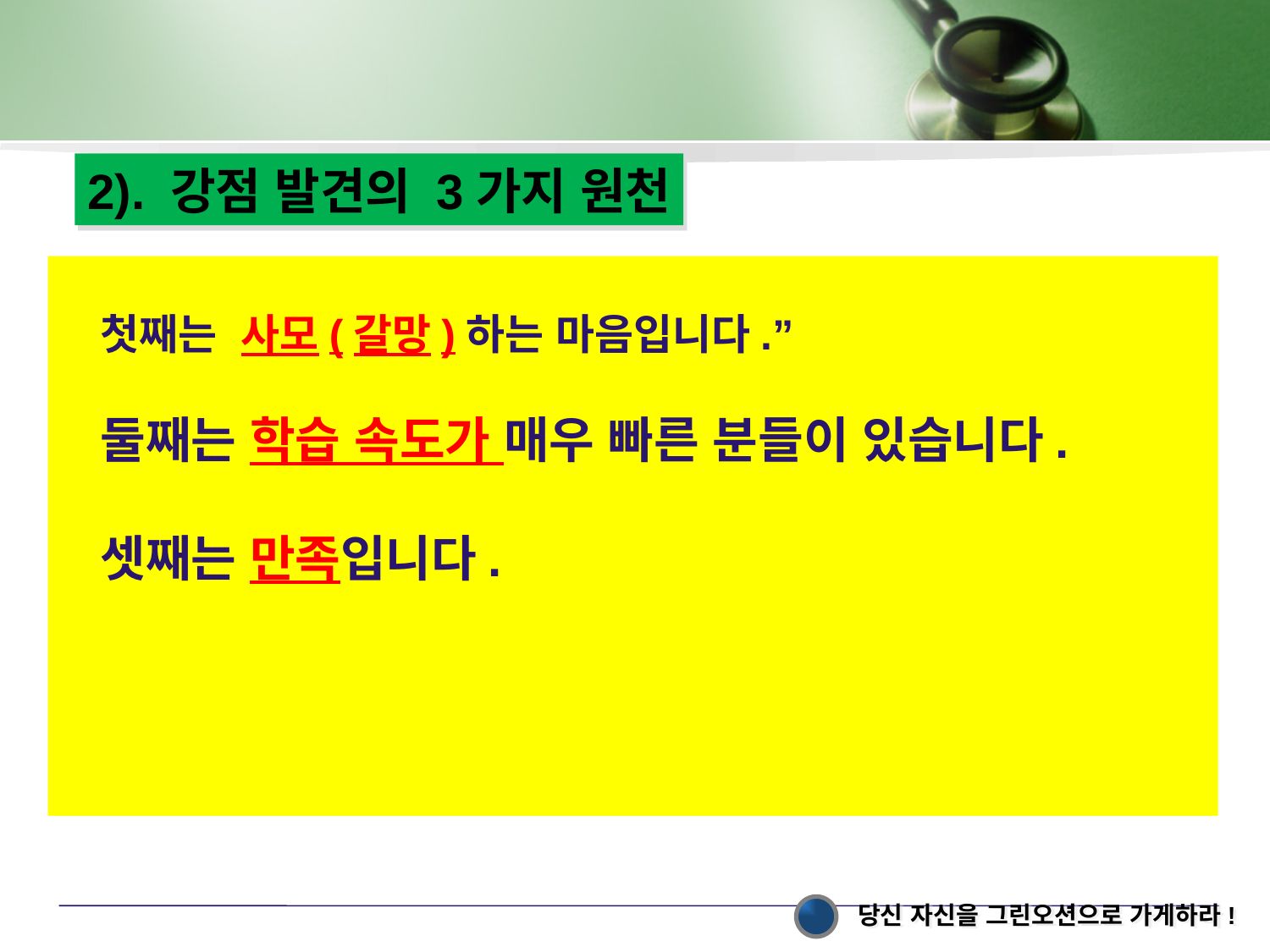

2). 강점 발견의 3가지 원천
첫째는  사모(갈망)하는 마음입니다.”

둘째는 학습 속도가 매우 빠른 분들이 있습니다.

셋째는 만족입니다.

당신 자신을 그린오션으로 가게하라!